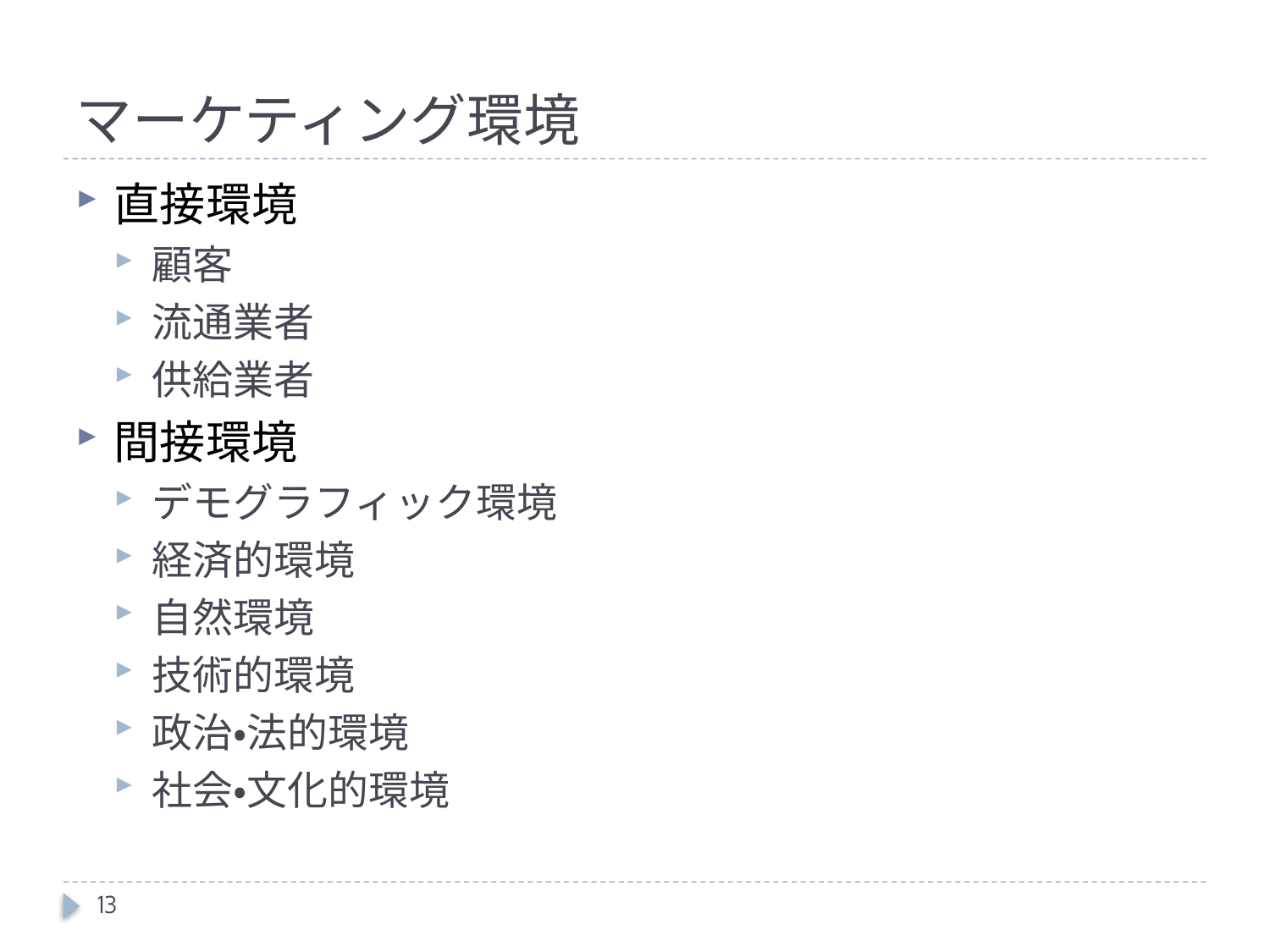

# マーケティング環境
直接環境
顧客
流通業者
供給業者
間接環境
デモグラフィック環境
経済的環境
自然環境
技術的環境
政治・法的環境
社会・文化的環境
13